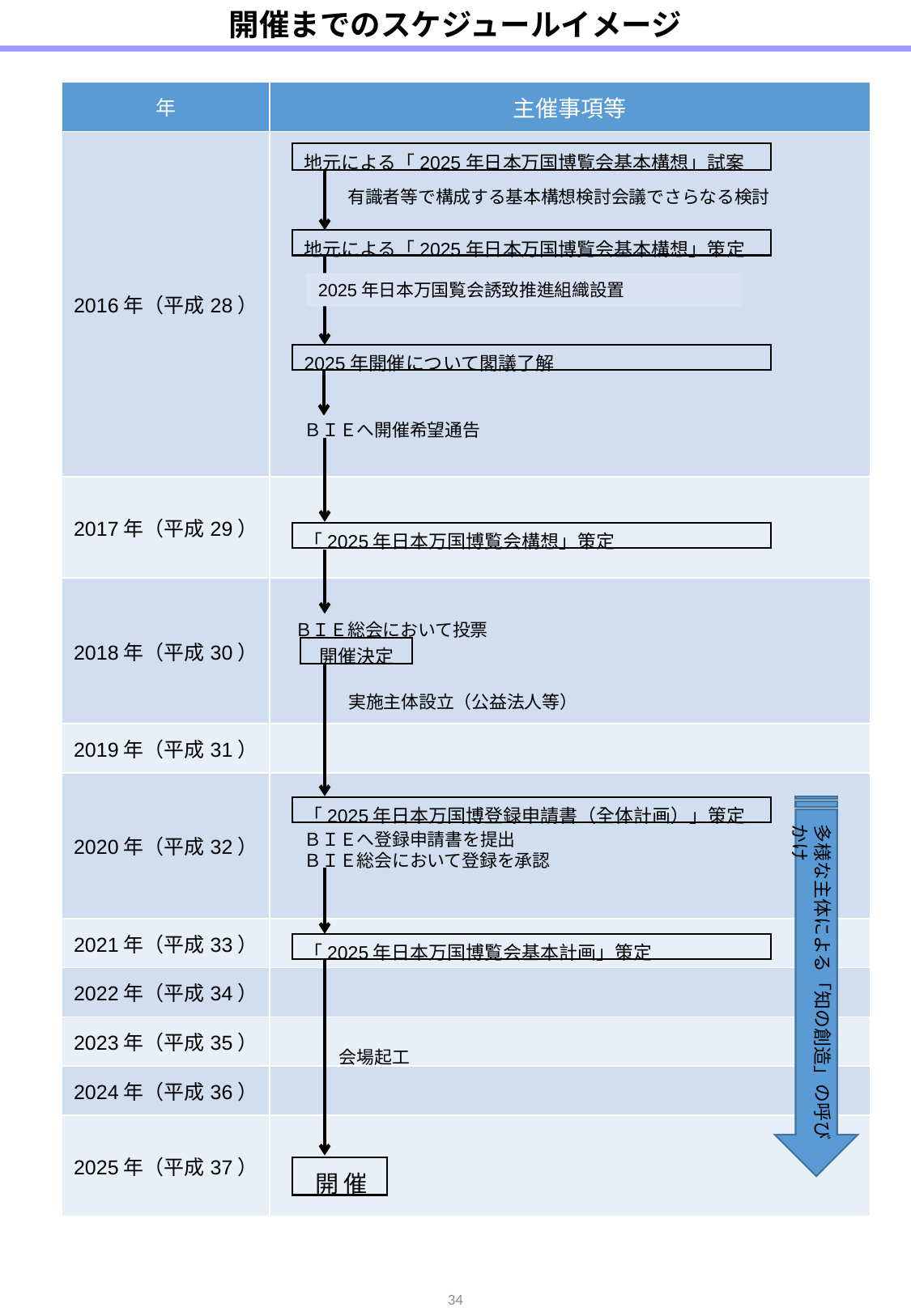

開催までのスケジュールイメージ
| 年 | 主催事項等 |
| --- | --- |
| 2016年（平成28） |  |
| 2017年（平成29） |  |
| 2018年（平成30） |  |
| 2019年（平成31） |  |
| 2020年（平成32） |  |
| 2021年（平成33） |  |
| 2022年（平成34） |  |
| 2023年（平成35） |  |
| 2024年（平成36） |  |
| 2025年（平成37） |  |
地元による「2025年日本万国博覧会基本構想」試案
有識者等で構成する基本構想検討会議でさらなる検討
地元による「2025年日本万国博覧会基本構想」策定
2025年日本万国覧会誘致推進組織設置
2025年開催について閣議了解
ＢＩＥへ開催希望通告
「2025年日本万国博覧会構想」策定
ＢＩＥ総会において投票
開催決定
実施主体設立（公益法人等）
「2025年日本万国博登録申請書（全体計画）」策定
多様な主体による「知の創造」の呼びかけ
ＢＩＥへ登録申請書を提出
ＢＩＥ総会において登録を承認
「2025年日本万国博覧会基本計画」策定

会場起工
 開 催
34